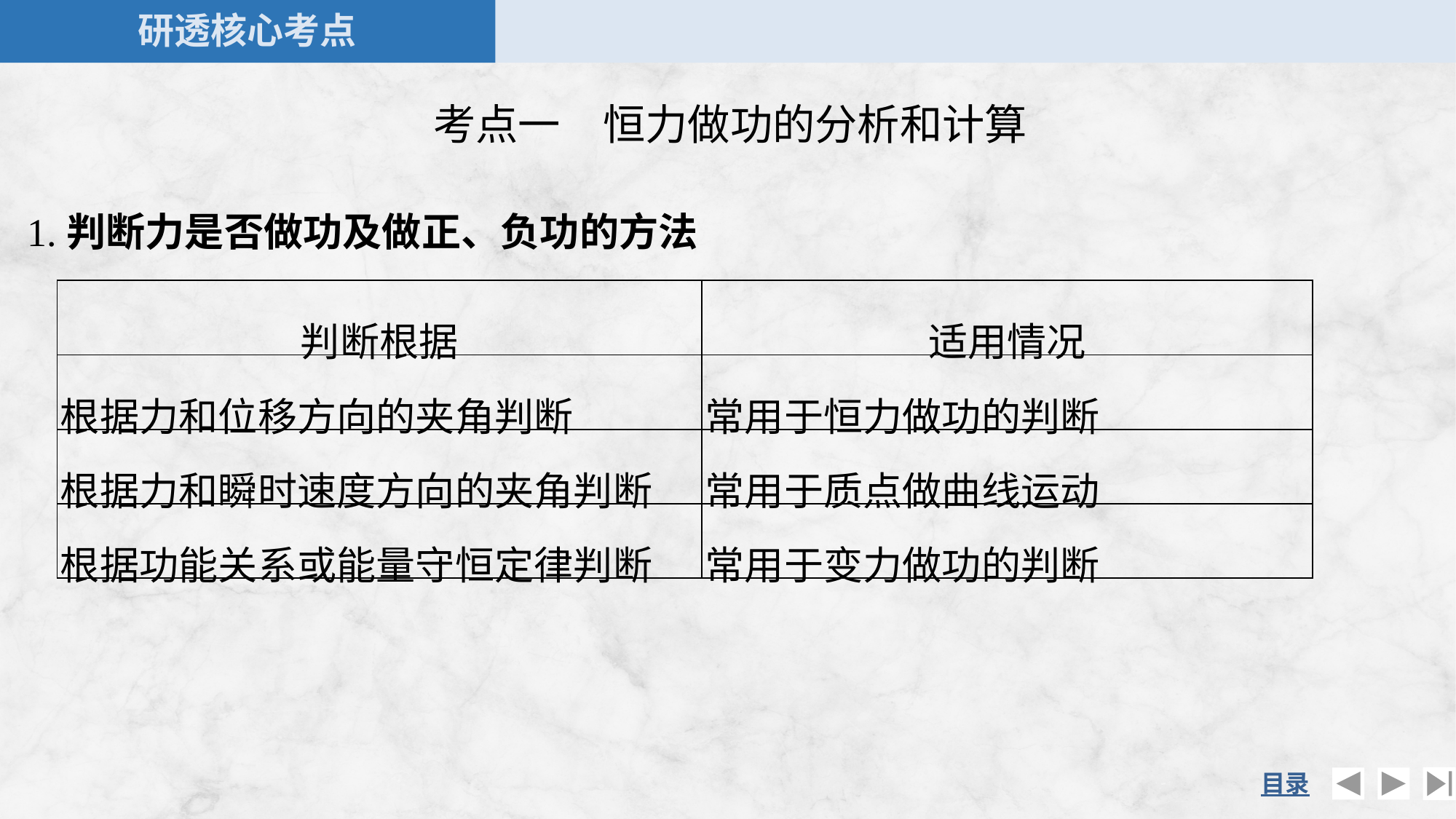

考点一　恒力做功的分析和计算
1.判断力是否做功及做正、负功的方法
| 判断根据 | 适用情况 |
| --- | --- |
| 根据力和位移方向的夹角判断 | 常用于恒力做功的判断 |
| 根据力和瞬时速度方向的夹角判断 | 常用于质点做曲线运动 |
| 根据功能关系或能量守恒定律判断 | 常用于变力做功的判断 |